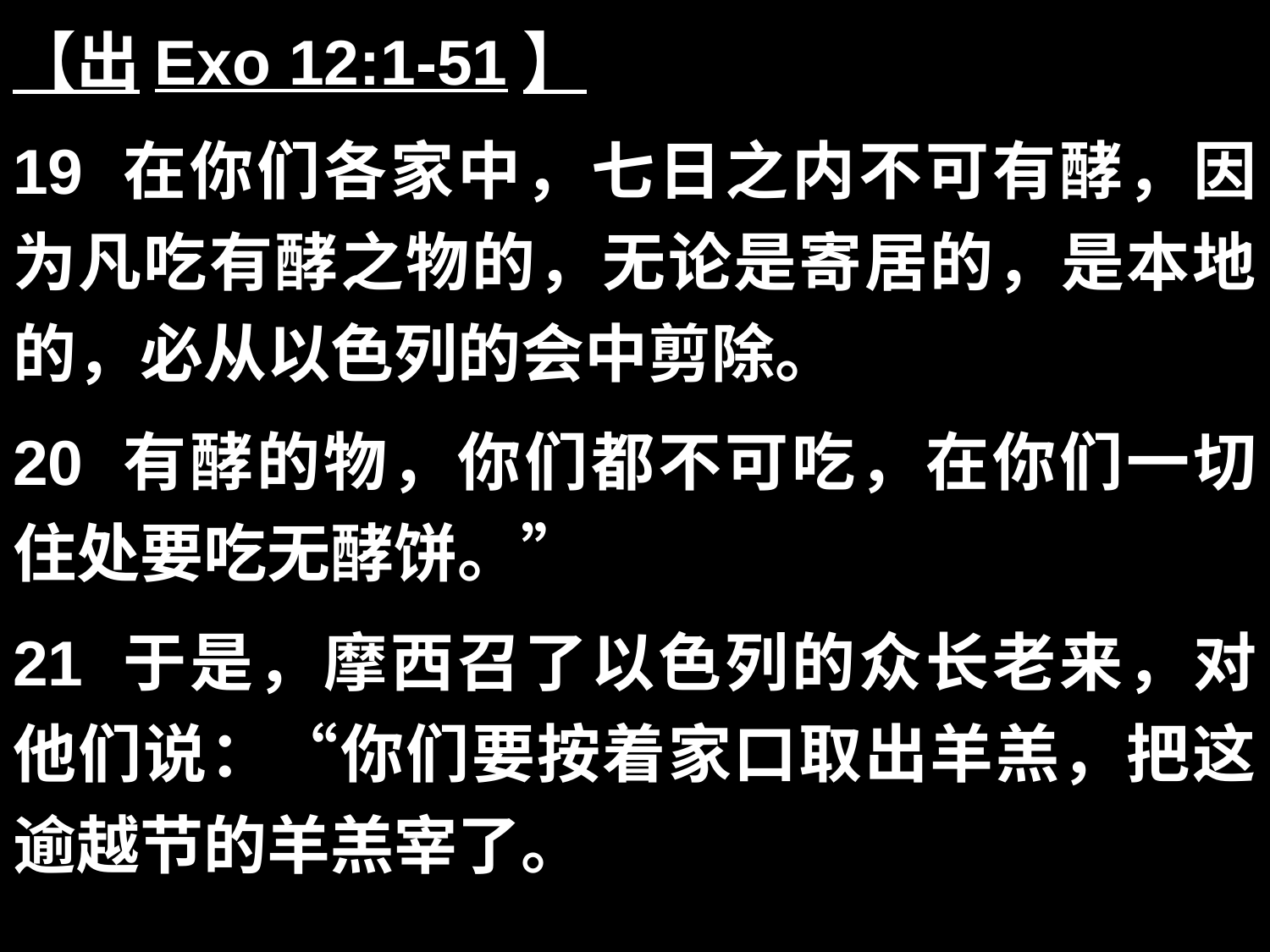

【出Exo 12:1-51】
19 在你们各家中，七日之内不可有酵，因为凡吃有酵之物的，无论是寄居的，是本地的，必从以色列的会中剪除。
20 有酵的物，你们都不可吃，在你们一切住处要吃无酵饼。”
21 于是，摩西召了以色列的众长老来，对他们说：“你们要按着家口取出羊羔，把这逾越节的羊羔宰了。